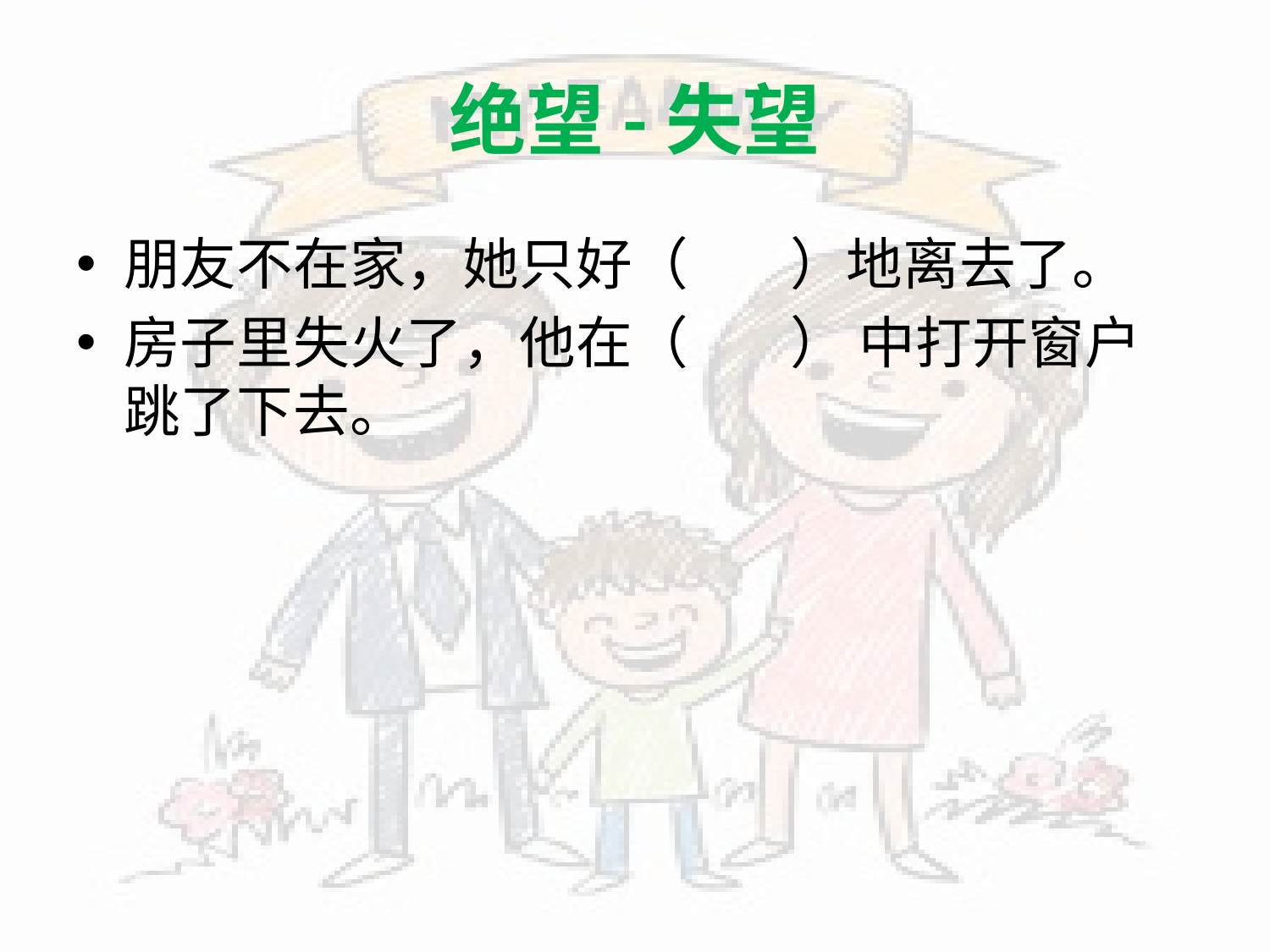

# 绝望-失望
朋友不在家，她只好（        ）地离去了。
房子里失火了，他在（        ） 中打开窗户跳了下去。